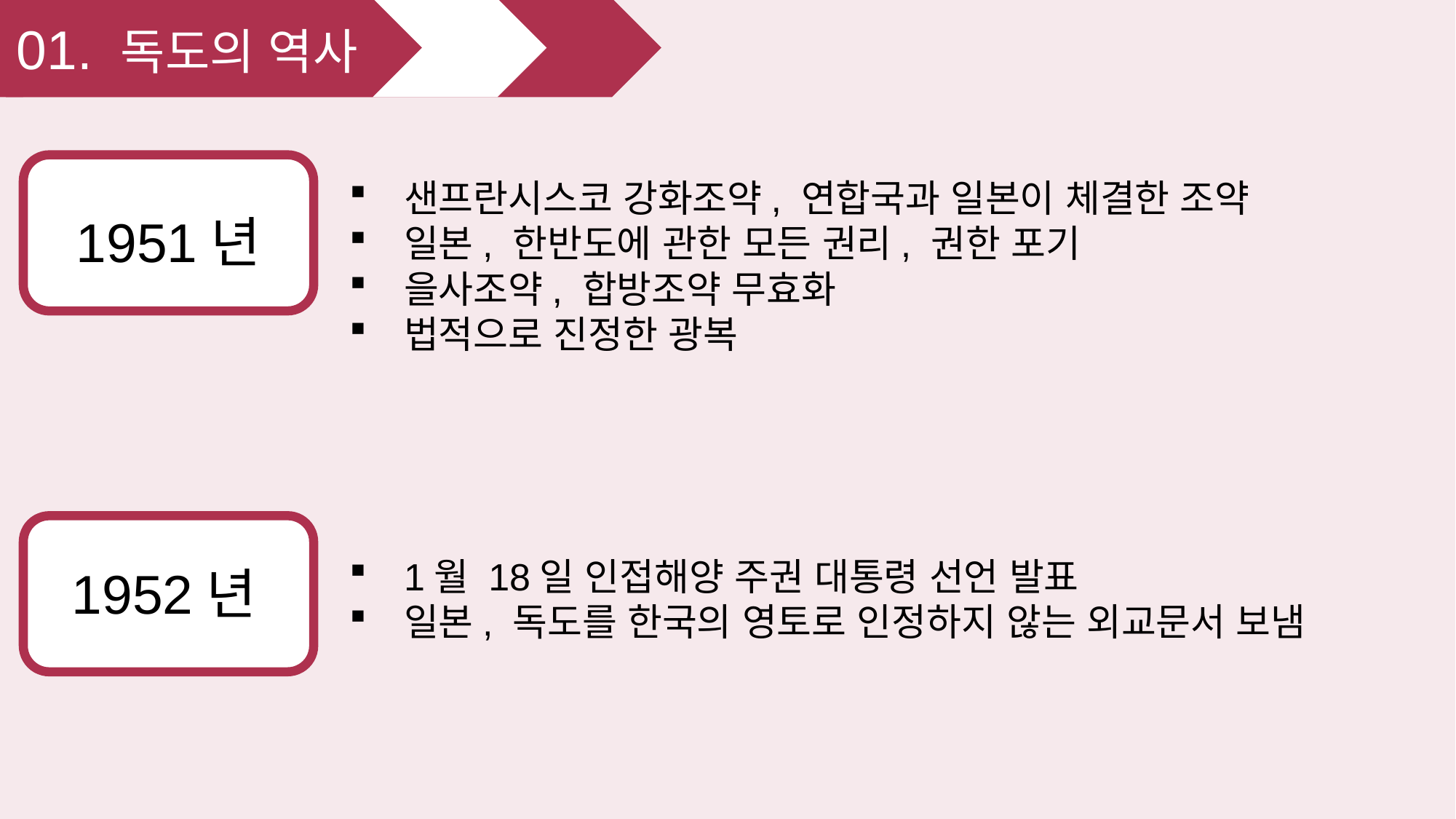

01. 독도의 역사

1951년

샌프란시스코 강화조약, 연합국과 일본이 체결한 조약
일본, 한반도에 관한 모든 권리, 권한 포기
을사조약, 합방조약 무효화
법적으로 진정한 광복

  1952년

1월 18일 인접해양 주권 대통령 선언 발표
일본, 독도를 한국의 영토로 인정하지 않는 외교문서 보냄